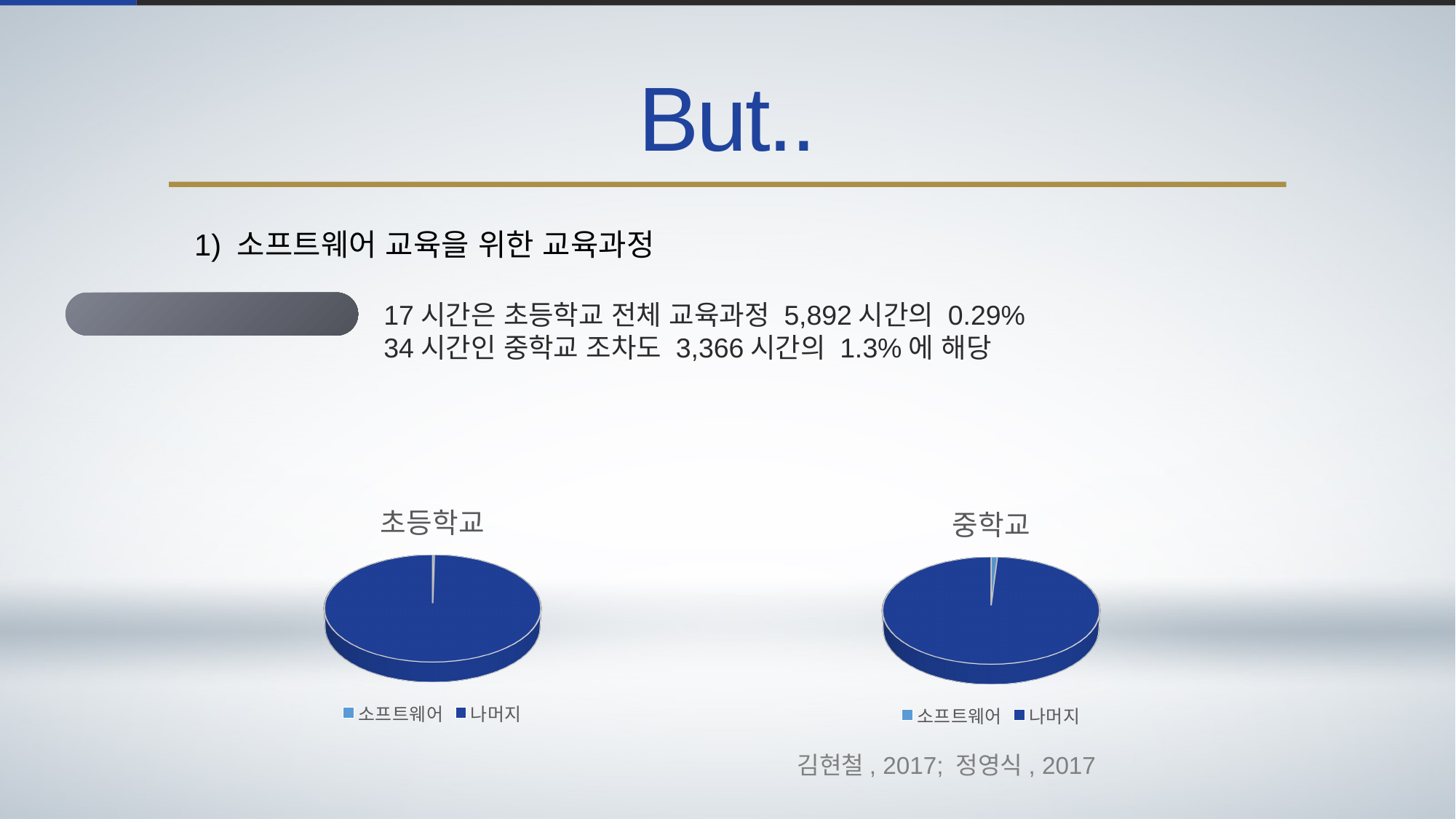

But..

1) 소프트웨어 교육을 위한 교육과정
절대적인 시간부족
17시간은 초등학교 전체 교육과정 5,892시간의 0.29%
34시간인 중학교 조차도 3,366시간의 1.3%에 해당

[unsupported chart]

[unsupported chart]

김현철, 2017; 정영식, 2017